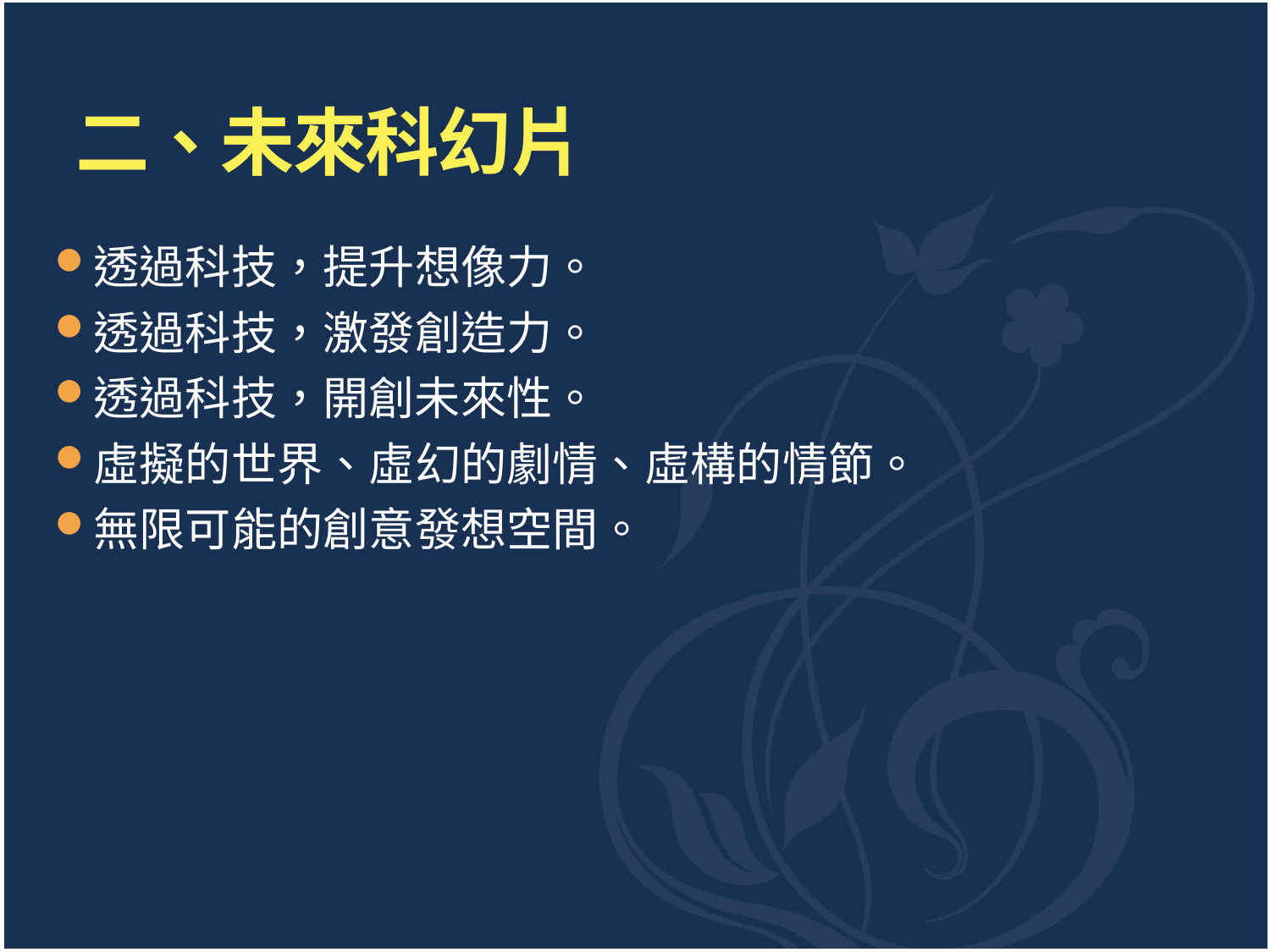

# 二、未來科幻片
透過科技，提升想像力。
透過科技，激發創造力。
透過科技，開創未來性。
虛擬的世界、虛幻的劇情、虛構的情節。
無限可能的創意發想空間。